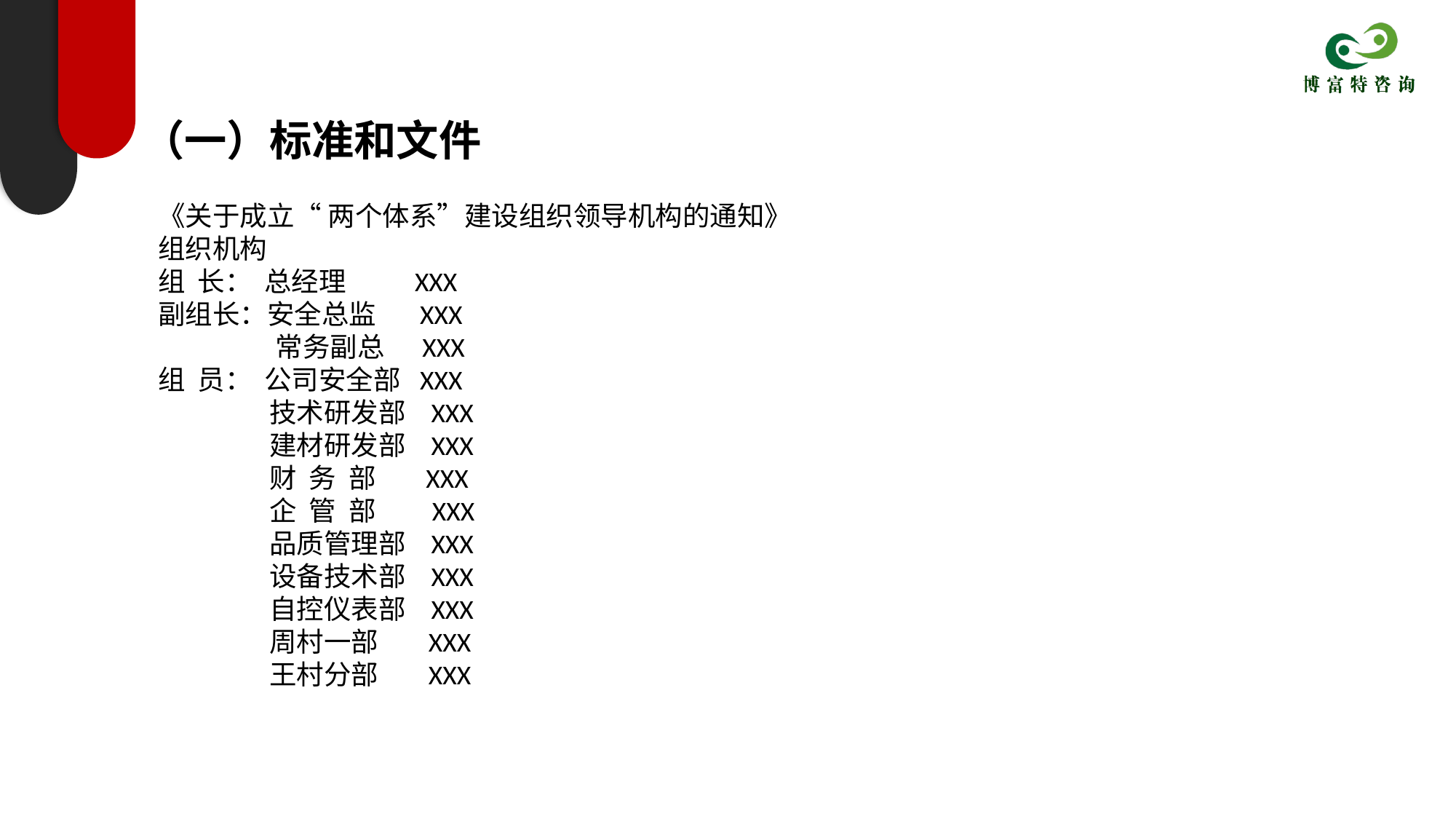

（一）标准和文件
《关于成立“ 两个体系”建设组织领导机构的通知》
组织机构
组  长：  总经理          XXX
副组长：安全总监      XXX
                  常务副总     XXX
组  员：  公司安全部  XXX
                 技术研发部   XXX
                 建材研发部   XXX
                 财  务  部       XXX
                 企  管  部        XXX
                 品质管理部   XXX
                 设备技术部   XXX
                 自控仪表部   XXX
                 周村一部       XXX
                 王村分部       XXX
5